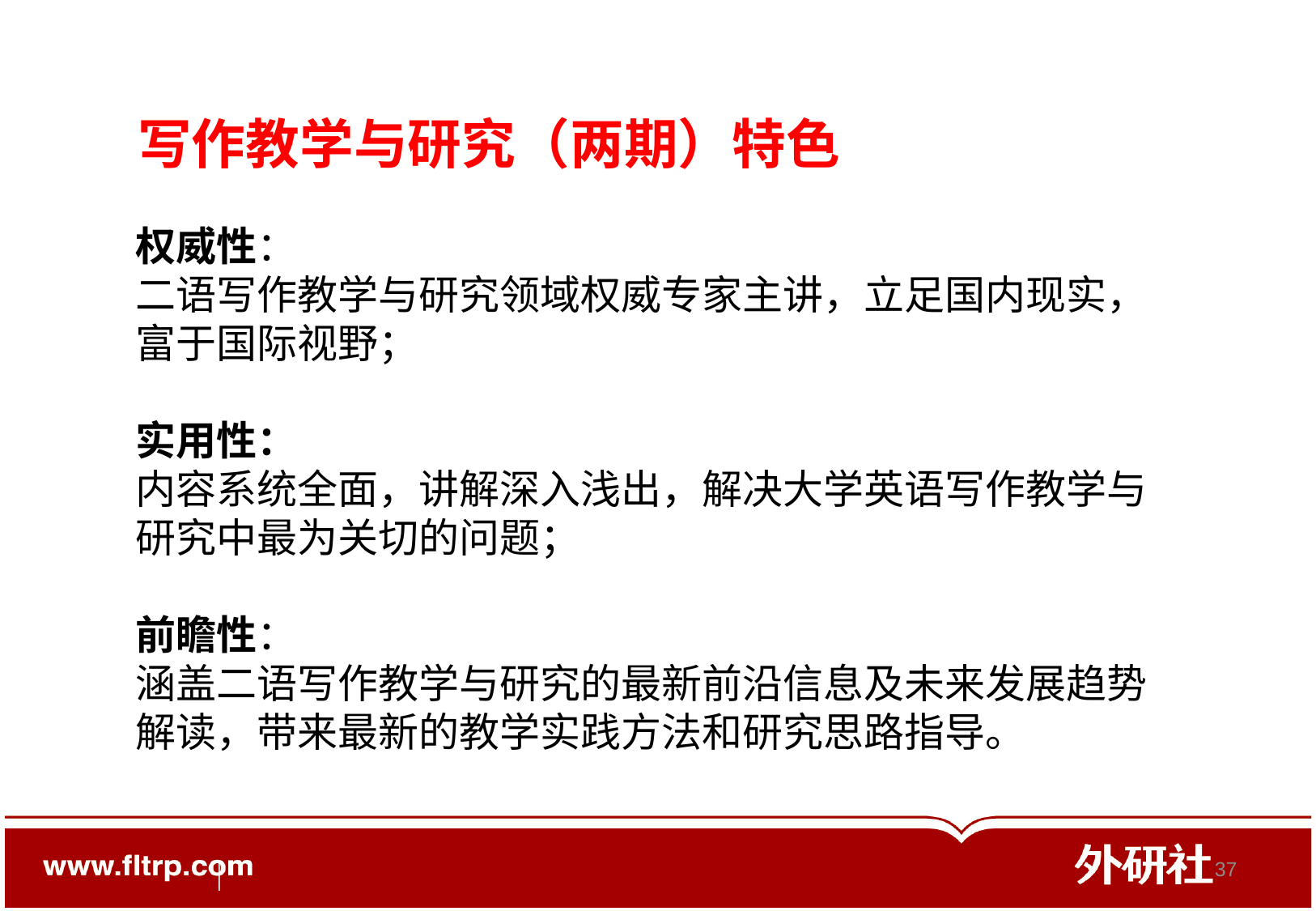

写作教学与研究（两期）特色
权威性：
二语写作教学与研究领域权威专家主讲，立足国内现实，富于国际视野；

实用性：
内容系统全面，讲解深入浅出，解决大学英语写作教学与研究中最为关切的问题；

前瞻性：
涵盖二语写作教学与研究的最新前沿信息及未来发展趋势解读，带来最新的教学实践方法和研究思路指导。

37